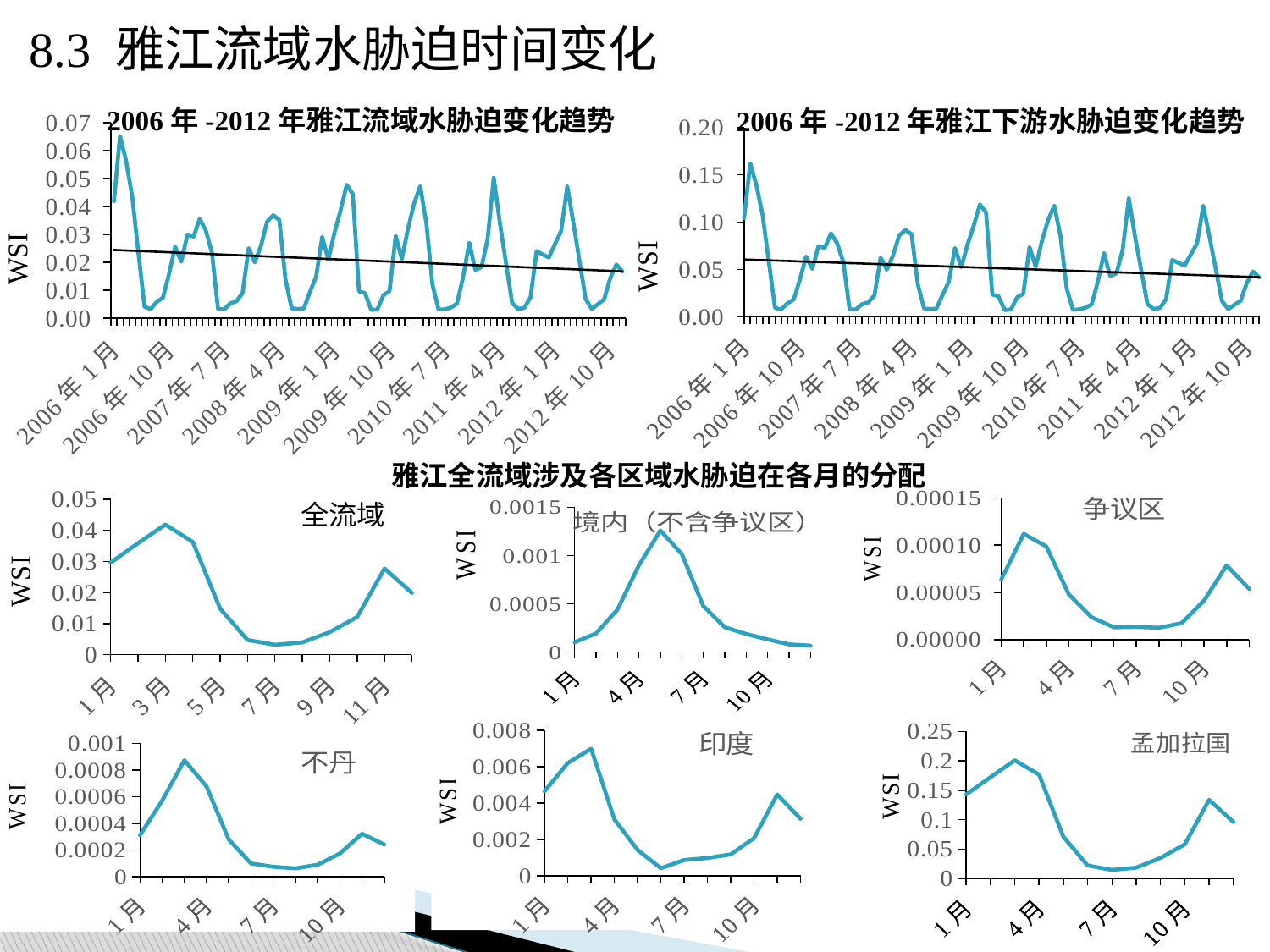

8.3 雅江流域水胁迫时间变化
2006年-2012年雅江流域水胁迫变化趋势
2006年-2012年雅江下游水胁迫变化趋势

### Chart

| Category | 全流域平均 |
|---|---|
| 38718 | 0.04182298476 |
| 38749 | 0.0652003208 |
| 38777 | 0.0562555642 |
| 38808 | 0.0434547992 |
| 38838 | 0.023463597019999997 |
| 38869 | 0.00401278136 |
| 38899 | 0.00327975682 |
| 38930 | 0.00584394434 |
| 38961 | 0.007331443959999999 |
| 38991 | 0.015859357440000003 |
| 39022 | 0.02558625486 |
| 39052 | 0.02026541258 |
| 39083 | 0.029936847859999997 |
| 39114 | 0.02922183712 |
| 39142 | 0.0355513786 |
| 39173 | 0.03141511526 |
| 39203 | 0.023463597019999997 |
| 39234 | 0.0032481162200000005 |
| 39264 | 0.003134939948 |
| 39295 | 0.00530315674 |
| 39326 | 0.00605720736 |
| 39356 | 0.00899872774 |
| 39387 | 0.025093658599999995 |
| 39417 | 0.019977410100000002 |
| 39448 | 0.025906974059999997 |
| 39479 | 0.0345370288 |
| 39508 | 0.03685258892 |
| 39539 | 0.0351661547 |
| 39569 | 0.01393672566 |
| 39600 | 0.00355866018 |
| 39630 | 0.00328415698 |
| 39661 | 0.0034836161000000006 |
| 39692 | 0.00939997352 |
| 39722 | 0.014858127259999998 |
| 39753 | 0.029118778019999996 |
| 39783 | 0.0209535881 |
| 39814 | 0.03050249732 |
| 39845 | 0.038567525 |
| 39873 | 0.047790677399999995 |
| 39904 | 0.044424888280000005 |
| 39934 | 0.00966678616 |
| 39965 | 0.00891551366 |
| 39995 | 0.0029540586 |
| 40026 | 0.0030472004400000003 |
| 40057 | 0.0082700103 |
| 40087 | 0.00967838216 |
| 40118 | 0.0295307218 |
| 40148 | 0.02123222604 |
| 40179 | 0.03199281154 |
| 40210 | 0.0410767186 |
| 40238 | 0.04722749706 |
| 40269 | 0.03409802644 |
| 40299 | 0.01202822772 |
| 40330 | 0.00308635696 |
| 40360 | 0.0031678062199999996 |
| 40391 | 0.0037879146999999997 |
| 40422 | 0.0051880237400000005 |
| 40452 | 0.014752173640000001 |
| 40483 | 0.02701811228 |
| 40513 | 0.01727531608 |
| 40544 | 0.01834929218 |
| 40575 | 0.02827118898 |
| 40603 | 0.050309401180000005 |
| 40634 | 0.03409802644 |
| 40664 | 0.01975544146 |
| 40695 | 0.0054137365 |
| 40725 | 0.0033115662639999995 |
| 40756 | 0.0036691644799999997 |
| 40787 | 0.00745460936 |
| 40817 | 0.02405877794 |
| 40848 | 0.02278562866 |
| 40878 | 0.02173938916 |
| 40909 | 0.026583122120000004 |
| 40940 | 0.03124450048 |
| 40969 | 0.04722749706 |
| 41000 | 0.03409802644 |
| 41030 | 0.02048230768 |
| 41061 | 0.00686724438 |
| 41091 | 0.00330625576 |
| 41122 | 0.0050149926 |
| 41153 | 0.00672364644 |
| 41183 | 0.01423728028 |
| 41214 | 0.019236676799999998 |
| 41244 | 0.01671339788 |

### Chart

| Category | 雅江下游 |
|---|---|
| 38718 | 0.1040767 |
| 38749 | 0.16215274999999998 |
| 38777 | 0.13880015 |
| 38808 | 0.10720905 |
| 38838 | 0.057641855 |
| 38869 | 0.009147981000000001 |
| 38899 | 0.007613244999999999 |
| 38930 | 0.01415311 |
| 38961 | 0.018080984999999997 |
| 38991 | 0.039292445 |
| 39022 | 0.063588125 |
| 39052 | 0.05043202 |
| 39083 | 0.07457995 |
| 39114 | 0.072643545 |
| 39142 | 0.088108615 |
| 39173 | 0.07754858999999999 |
| 39203 | 0.057641855 |
| 39234 | 0.007452885 |
| 39264 | 0.0075862505 |
| 39295 | 0.0130784 |
| 39326 | 0.015040955 |
| 39356 | 0.022299965 |
| 39387 | 0.062511175 |
| 39417 | 0.049756525 |
| 39448 | 0.064571775 |
| 39479 | 0.085940475 |
| 39508 | 0.09155497 |
| 39539 | 0.087234845 |
| 39569 | 0.034049585 |
| 39600 | 0.008594854499999999 |
| 39630 | 0.00796504 |
| 39661 | 0.008517324 |
| 39692 | 0.02330118 |
| 39722 | 0.03698066 |
| 39753 | 0.07256722 |
| 39783 | 0.05221551 |
| 39814 | 0.07601904 |
| 39845 | 0.095936835 |
| 39873 | 0.11866085 |
| 39904 | 0.110084705 |
| 39934 | 0.023380485000000003 |
| 39965 | 0.0215744545 |
| 39995 | 0.006976346 |
| 40026 | 0.0074333465 |
| 40057 | 0.0204573165 |
| 40087 | 0.02403273 |
| 40118 | 0.07352718 |
| 40148 | 0.05288419 |
| 40179 | 0.0797212 |
| 40210 | 0.10223202 |
| 40238 | 0.11740249500000001 |
| 40269 | 0.08464116 |
| 40299 | 0.02954187 |
| 40330 | 0.0071429775 |
| 40360 | 0.0076927205 |
| 40391 | 0.00935684 |
| 40422 | 0.01289588 |
| 40452 | 0.036709580000000006 |
| 40483 | 0.06733314 |
| 40513 | 0.043012705000000005 |
| 40544 | 0.04572557 |
| 40575 | 0.07032725 |
| 40603 | 0.12520668000000001 |
| 40634 | 0.08464116 |
| 40664 | 0.04890497 |
| 40695 | 0.013170979499999999 |
| 40725 | 0.008160236999999999 |
| 40756 | 0.009048678 |
| 40787 | 0.01853604 |
| 40817 | 0.059929605 |
| 40848 | 0.056757275 |
| 40878 | 0.0541508 |
| 40909 | 0.06589735000000001 |
| 40940 | 0.0774979 |
| 40969 | 0.11740249500000001 |
| 41000 | 0.08464116 |
| 41030 | 0.050611540000000003 |
| 41061 | 0.016583559 |
| 41091 | 0.008041704 |
| 41122 | 0.012359868999999999 |
| 41153 | 0.016677827 |
| 41183 | 0.035394155000000004 |
| 41214 | 0.047773249999999996 |
| 41244 | 0.04155904 |
雅江全流域涉及各区域水胁迫在各月的分配

### Chart

| Category | 全流域平均 |
|---|---|
| 1月 | 0.02958443402 |
| 2月 | 0.035850736 |
| 3月 | 0.041855742040000005 |
| 4月 | 0.03627665592 |
| 5月 | 0.014773860199999999 |
| 6月 | 0.00470222182 |
| 7月 | 0.0031352362199999996 |
| 8月 | 0.0039054662 |
| 9月 | 0.007228784740000001 |
| 10月 | 0.01207172728 |
| 11月 | 0.02768977208 |
| 12月 | 0.01985965806 |

### Chart:

| Category | 争议区 |
|---|---|
| 1月 | 6.33841e-05 |
| 2月 | 0.000111953 |
| 3月 | 9.86482e-05 |
| 4月 | 4.78446e-05 |
| 5月 | 2.3696e-05 |
| 6月 | 1.29461e-05 |
| 7月 | 1.33699e-05 |
| 8月 | 1.24347e-05 |
| 9月 | 1.73586e-05 |
| 10月 | 4.13564e-05 |
| 11月 | 7.86104e-05 |
| 12月 | 5.35875e-05 |

### Chart:

| Category | 境内（不含争议区） |
|---|---|
| 1月 | 0.000102984 |
| 2月 | 0.000194069 |
| 3月 | 0.00044221 |
| 4月 | 0.000901659 |
| 5月 | 0.00125939 |
| 6月 | 0.00101507 |
| 7月 | 0.000477724 |
| 8月 | 0.000258455 |
| 9月 | 0.000188509 |
| 10月 | 0.000132601 |
| 11月 | 8.1187e-05 |
| 12月 | 6.77048e-05 |

### Chart:

| Category | 孟加拉国 |
|---|---|
| 1月 | 0.142805 |
| 2月 | 0.172184 |
| 3月 | 0.200888 |
| 4月 | 0.176662 |
| 5月 | 0.0708947 |
| 6月 | 0.0219745 |
| 7月 | 0.0142495 |
| 8月 | 0.0182225 |
| 9月 | 0.0346802 |
| 10月 | 0.0579517 |
| 11月 | 0.133505 |
| 12月 | 0.0958113 |

### Chart:

| Category | 印度 |
|---|---|
| 1月 | 0.00463924 |
| 2月 | 0.00619223 |
| 3月 | 0.0069765 |
| 4月 | 0.0030957 |
| 5月 | 0.00141233 |
| 6月 | 0.000408384 |
| 7月 | 0.000860658 |
| 8月 | 0.000970426 |
| 9月 | 0.00116737 |
| 10月 | 0.00205914 |
| 11月 | 0.00446163 |
| 12月 | 0.00312328 |

### Chart:

| Category | 不丹 |
|---|---|
| 1月 | 0.000311562 |
| 2月 | 0.000571428 |
| 3月 | 0.000873352 |
| 4月 | 0.000676076 |
| 5月 | 0.000279185 |
| 6月 | 0.000100209 |
| 7月 | 7.49292e-05 |
| 8月 | 6.35153e-05 |
| 9月 | 9.04861e-05 |
| 10月 | 0.000173839 |
| 11月 | 0.000322433 |
| 12月 | 0.000242418 |